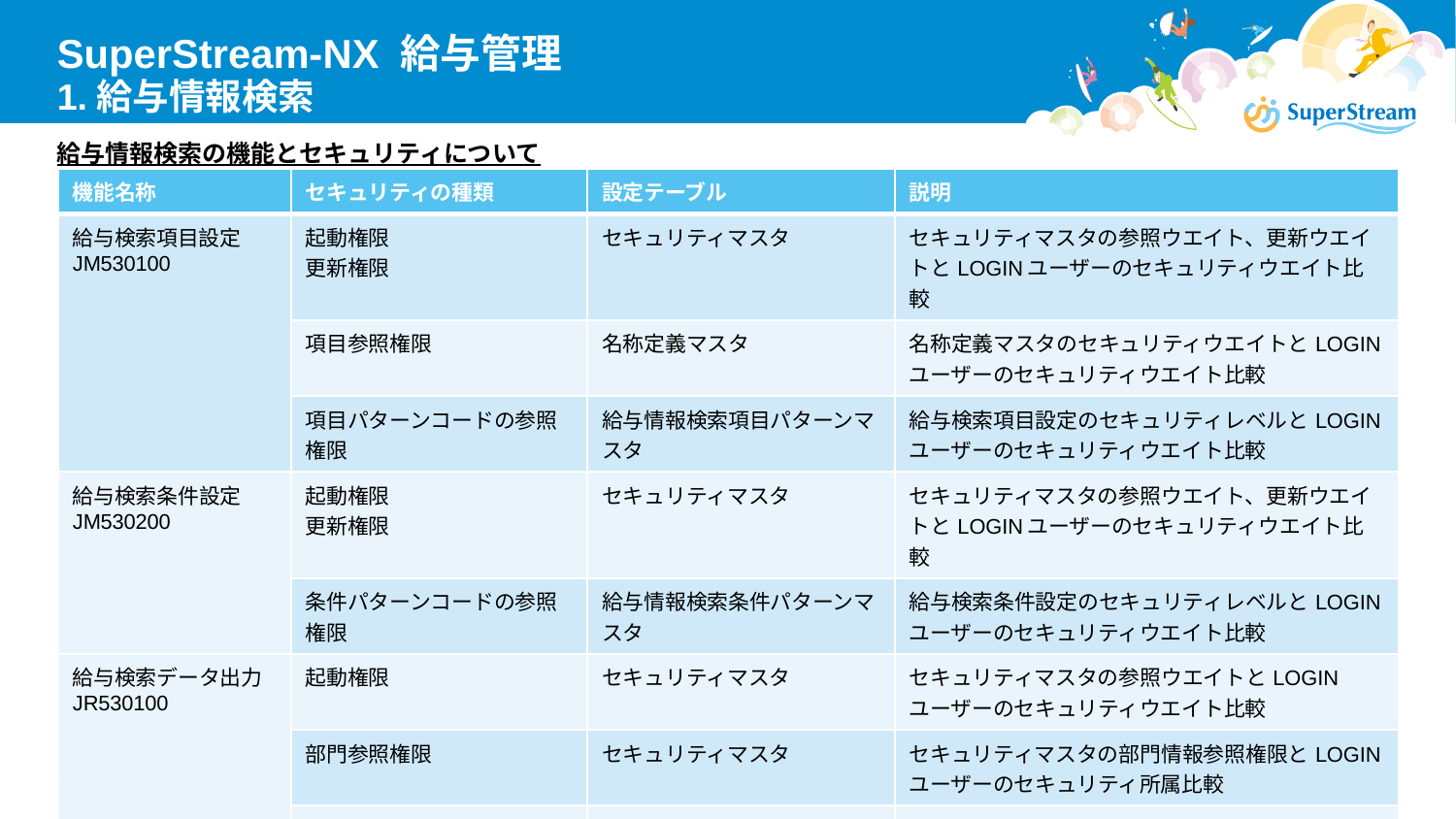

# SuperStream-NX 給与管理 1.給与情報検索
給与情報検索の機能とセキュリティについて
| 機能名称 | セキュリティの種類 | 設定テーブル | 説明 |
| --- | --- | --- | --- |
| 給与検索項目設定 JM530100 | 起動権限 更新権限 | セキュリティマスタ | セキュリティマスタの参照ウエイト、更新ウエイトとLOGINユーザーのセキュリティウエイト比較 |
|  | 項目参照権限 | 名称定義マスタ | 名称定義マスタのセキュリティウエイトとLOGINユーザーのセキュリティウエイト比較 |
|  | 項目パターンコードの参照権限 | 給与情報検索項目パターンマスタ | 給与検索項目設定のセキュリティレベルとLOGINユーザーのセキュリティウエイト比較 |
| 給与検索条件設定 JM530200 | 起動権限 更新権限 | セキュリティマスタ | セキュリティマスタの参照ウエイト、更新ウエイトとLOGINユーザーのセキュリティウエイト比較 |
|  | 条件パターンコードの参照権限 | 給与情報検索条件パターンマスタ | 給与検索条件設定のセキュリティレベルとLOGINユーザーのセキュリティウエイト比較 |
| 給与検索データ出力 JR530100 | 起動権限 | セキュリティマスタ | セキュリティマスタの参照ウエイトとLOGINユーザーのセキュリティウエイト比較 |
|  | 部門参照権限 | セキュリティマスタ | セキュリティマスタの部門情報参照権限とLOGINユーザーのセキュリティ所属比較 |
|  | 条件パターンコードの参照権限 | 給与情報検索条件パターンマスタ | 給与検索条件設定のセキュリティレベルとLOGINユーザーのセキュリティウエイト比較 |
©SuperStream Inc. All rights reserved.
25